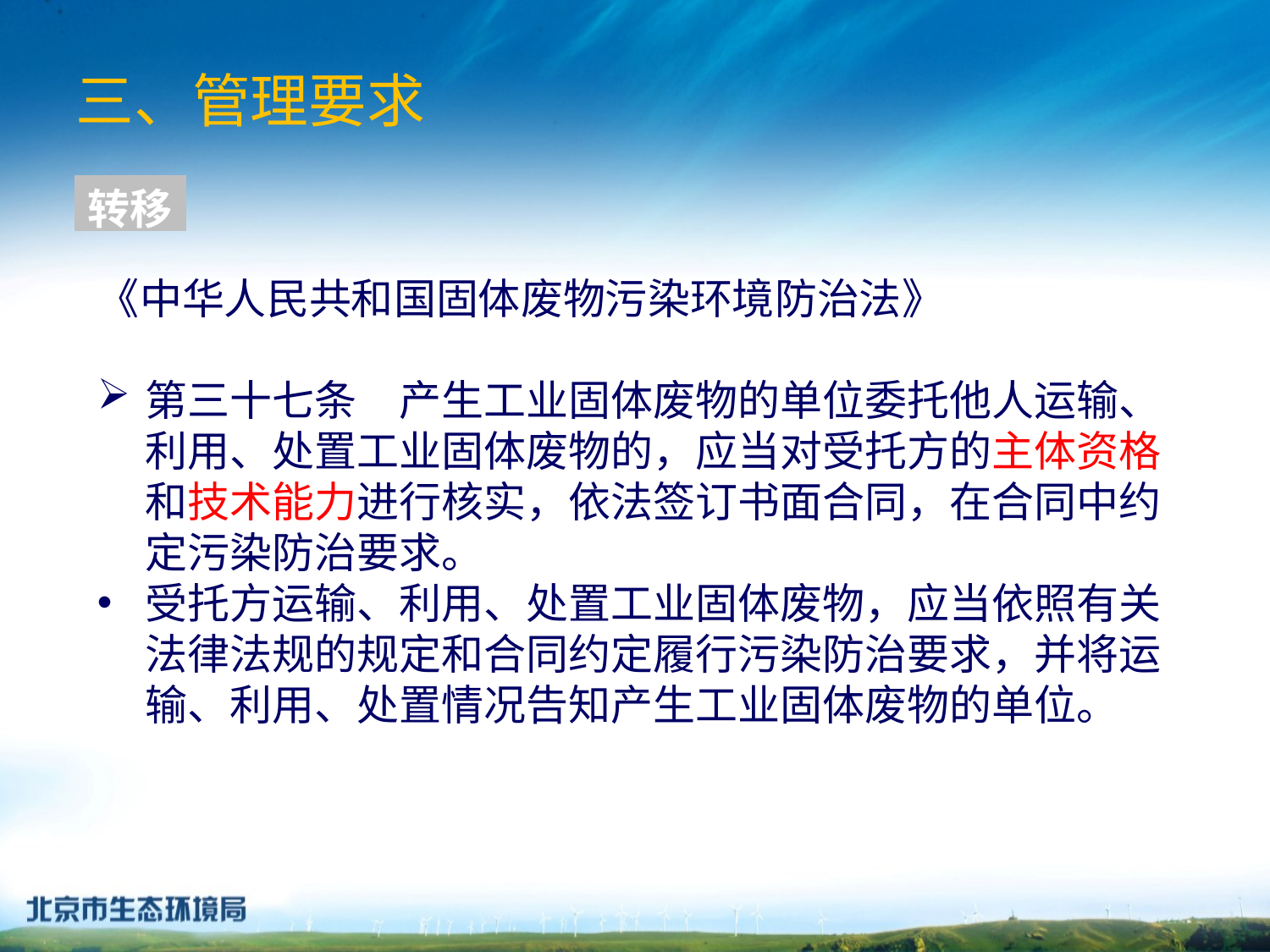

三、管理要求
转移
《中华人民共和国固体废物污染环境防治法》

第三十七条　产生工业固体废物的单位委托他人运输、利用、处置工业固体废物的，应当对受托方的主体资格和技术能力进行核实，依法签订书面合同，在合同中约定污染防治要求。
受托方运输、利用、处置工业固体废物，应当依照有关法律法规的规定和合同约定履行污染防治要求，并将运输、利用、处置情况告知产生工业固体废物的单位。